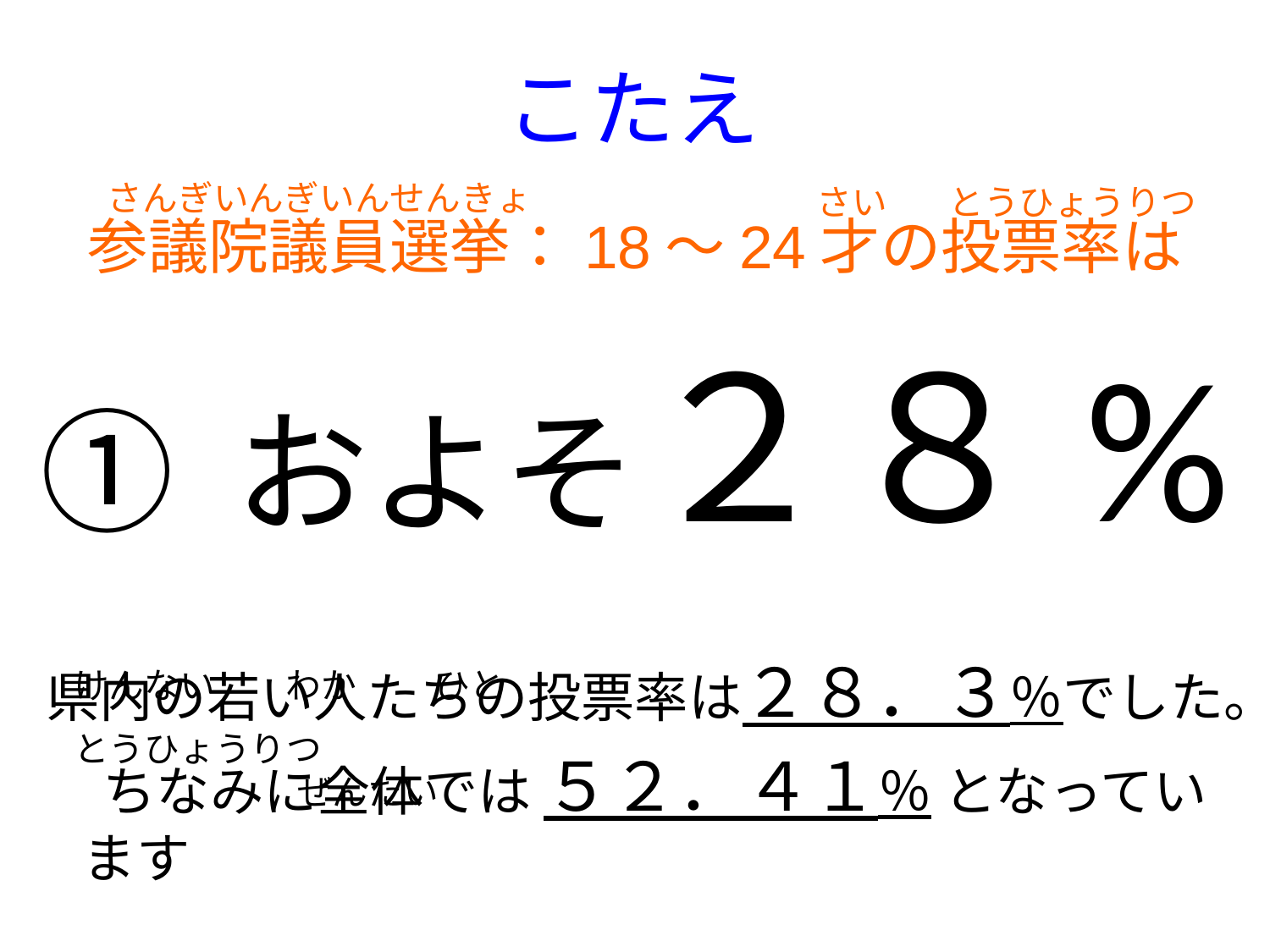

# こたえ
さんぎいんぎいんせんきょ
さい
とうひょうりつ
参議院議員選挙：18～24才の投票率は
① およそ２８%

県内の若い人たちの投票率は２８．３％でした。
　 ちなみに全体では ５２．４１％ となっています

けんない　　わか　　 ひと　　　　　　　　とうひょうりつ
ぜんたい